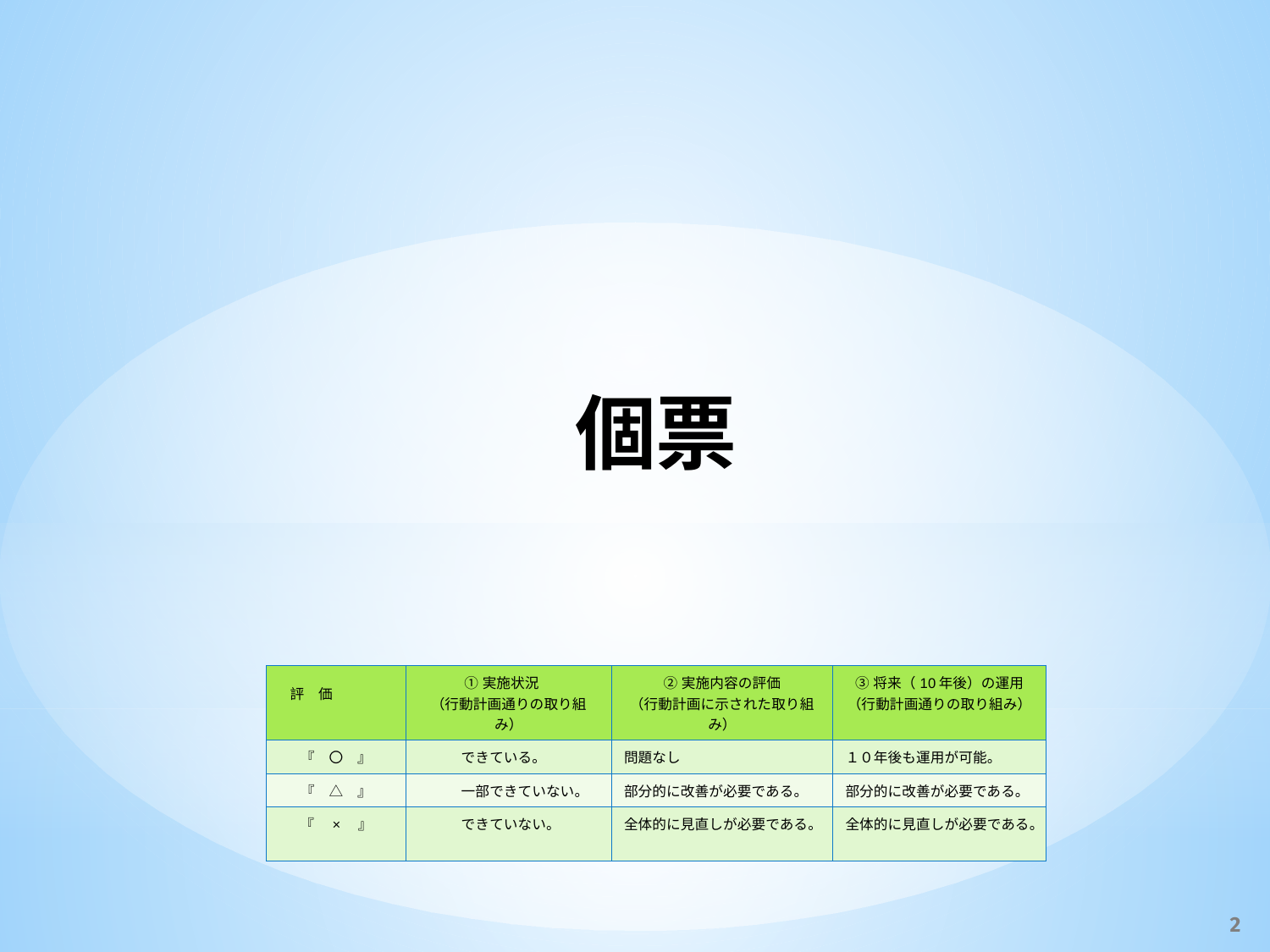

# 個票
| 評　価　　　　　​ | ①実施状況　​ （行動計画通りの取り組み）​ | ②実施内容の評価​ （行動計画に示された取り組み）​ | ③将来（10年後）の運用​ （行動計画通りの取り組み）​ |
| --- | --- | --- | --- |
| 『　〇　』​ | できている。​ | 問題なし​ | １０年後も運用が可能。​ |
| 『　△　』​ | 一部できていない。​ | 部分的に改善が必要である。​ | 部分的に改善が必要である。​ |
| 『　×　』​ | できていない。​ | 全体的に見直しが必要である。​ | 全体的に見直しが必要である。​ |
2